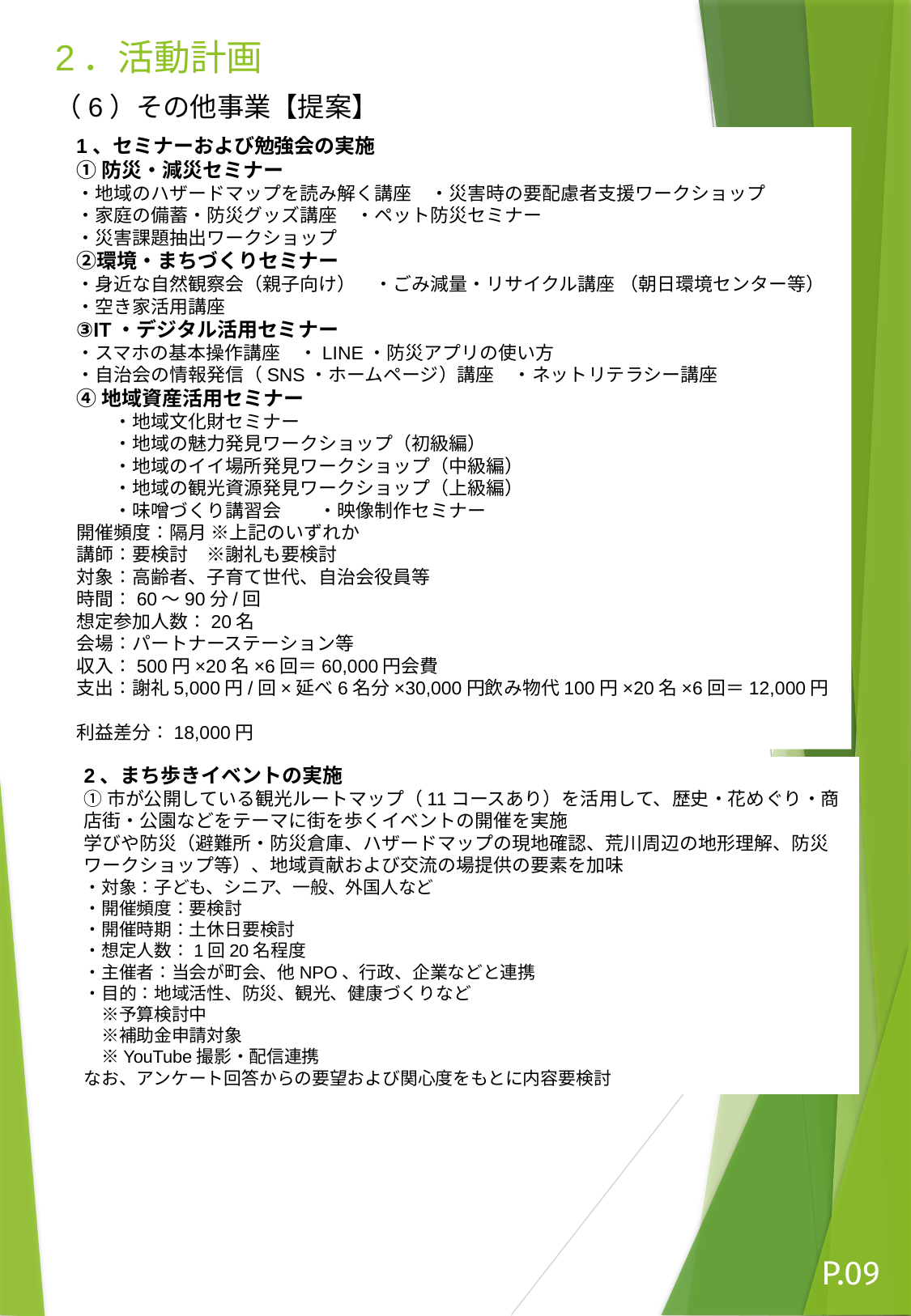

# 2．活動計画
（6）その他事業【提案】
1、セミナーおよび勉強会の実施
①防災・減災セミナー
・地域のハザードマップを読み解く講座　・災害時の要配慮者支援ワークショップ
・家庭の備蓄・防災グッズ講座　・ペット防災セミナー
・災害課題抽出ワークショップ
②環境・まちづくりセミナー
・身近な自然観察会（親子向け）　・ごみ減量・リサイクル講座 （朝日環境センター等）
・空き家活用講座
③IT・デジタル活用セミナー
・スマホの基本操作講座　・LINE・防災アプリの使い方
・自治会の情報発信（SNS・ホームページ）講座　・ネットリテラシー講座
④地域資産活用セミナー
　　・地域文化財セミナー
　　・地域の魅力発見ワークショップ（初級編）
　　・地域のイイ場所発見ワークショップ（中級編）
　　・地域の観光資源発見ワークショップ（上級編）
　　・味噌づくり講習会　　・映像制作セミナー
開催頻度∶隔月 ※上記のいずれか
講師∶要検討　※謝礼も要検討
対象∶高齢者、子育て世代、自治会役員等
時間∶60〜90分/回
想定参加人数∶20名
会場∶パートナーステーション等
収入∶500円×20名×6回＝60,000円会費
支出∶謝礼5,000円/回×延べ6名分×30,000円飲み物代100円×20名×6回＝12,000円
利益差分∶18,000円
2、まち歩きイベントの実施
①市が公開している観光ルートマップ（11コースあり）を活用して、歴史・花めぐり・商
店街・公園などをテーマに街を歩くイベントの開催を実施
学びや防災（避難所・防災倉庫、ハザードマップの現地確認、荒川周辺の地形理解、防災ワークショップ等）、地域貢献および交流の場提供の要素を加味
・対象∶子ども、シニア、一般、外国人など
・開催頻度∶要検討
・開催時期∶土休日要検討
・想定人数∶1回20名程度
・主催者∶当会が町会、他NPO、行政、企業などと連携
・目的∶地域活性、防災、観光、健康づくりなど
　※予算検討中
　※補助金申請対象
　※YouTube撮影・配信連携
なお、アンケート回答からの要望および関心度をもとに内容要検討
P.09